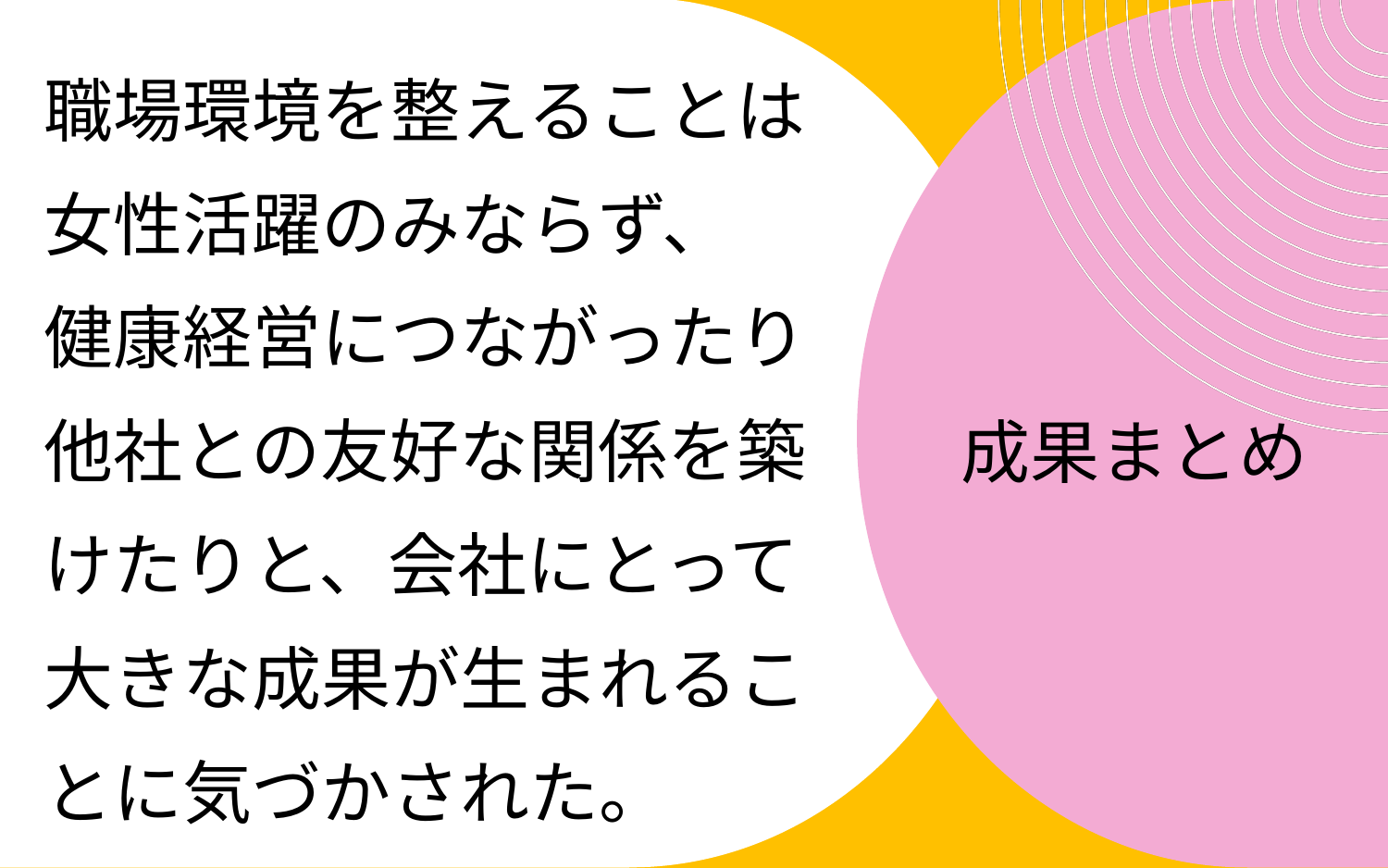

職場環境を整えることは女性活躍のみならず、
健康経営につながったり他社との友好な関係を築けたりと、会社にとって大きな成果が生まれることに気づかされた。
成果まとめ